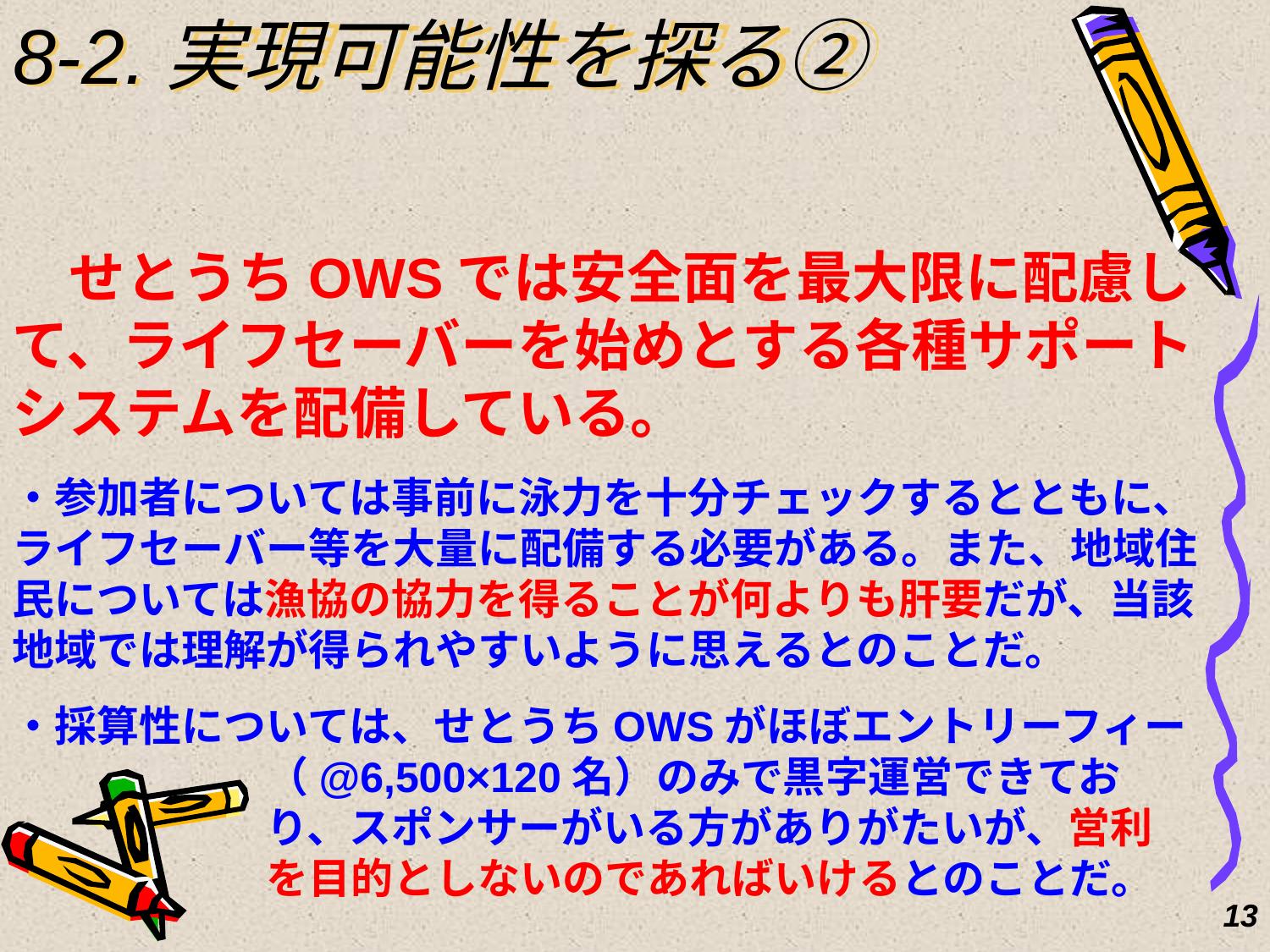

8-2.実現可能性を探る②
　せとうちOWSでは安全面を最大限に配慮して、ライフセーバーを始めとする各種サポートシステムを配備している。

・参加者については事前に泳力を十分チェックするとともに、ライフセーバー等を大量に配備する必要がある。また、地域住民については漁協の協力を得ることが何よりも肝要だが、当該地域では理解が得られやすいように思えるとのことだ。

・採算性については、せとうちOWSがほぼエントリーフィー
　　　　　　（@6,500×120名）のみで黒字運営できてお
　　　　　　り、スポンサーがいる方がありがたいが、営利
　　　　　　を目的としないのであればいけるとのことだ。
13